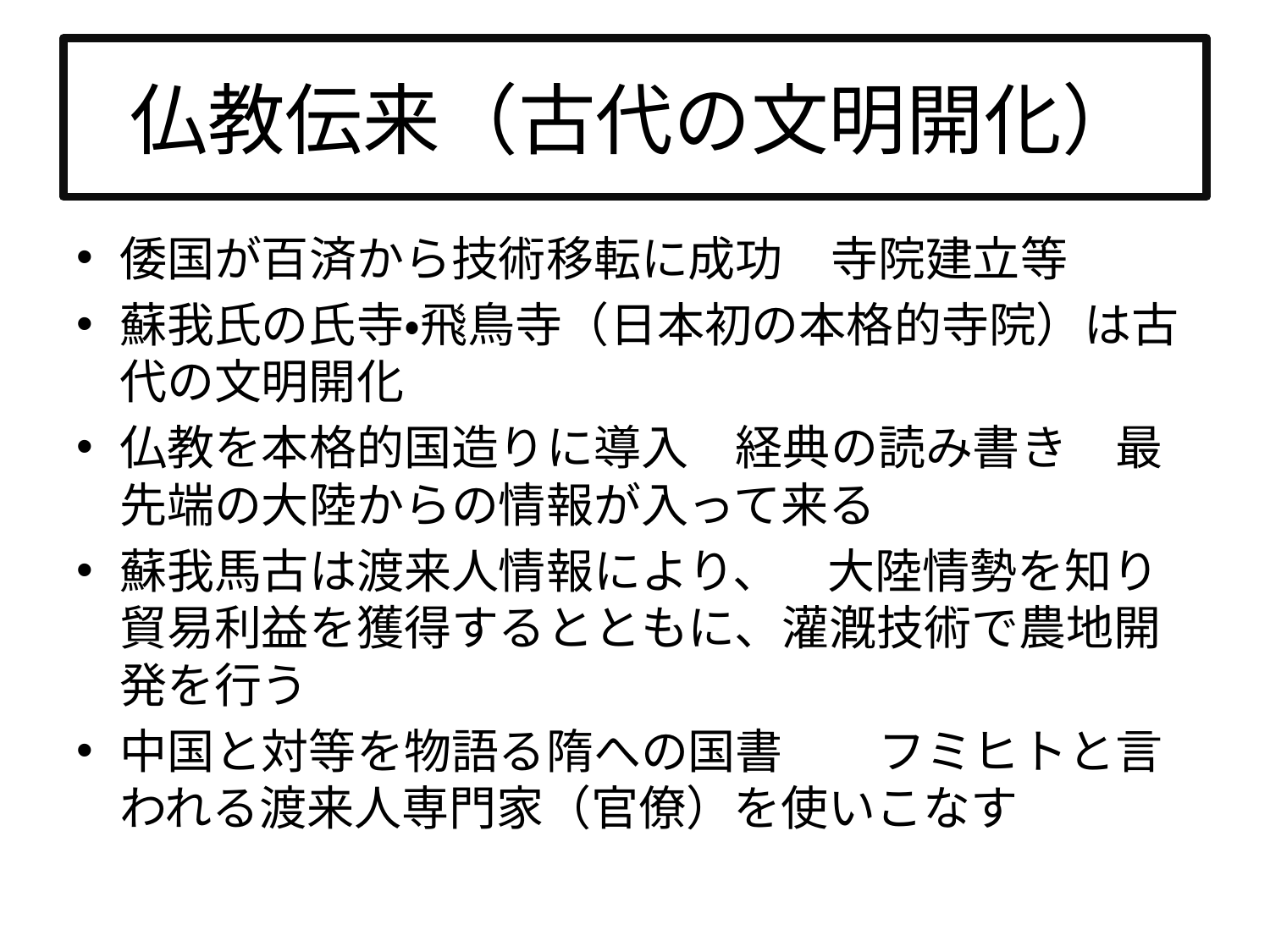

# 仏教伝来（古代の文明開化）
倭国が百済から技術移転に成功　寺院建立等
蘇我氏の氏寺・飛鳥寺（日本初の本格的寺院）は古代の文明開化
仏教を本格的国造りに導入　経典の読み書き　最先端の大陸からの情報が入って来る
蘇我馬古は渡来人情報により、　大陸情勢を知り貿易利益を獲得するとともに、灌漑技術で農地開発を行う
中国と対等を物語る隋への国書　　フミヒトと言われる渡来人専門家（官僚）を使いこなす